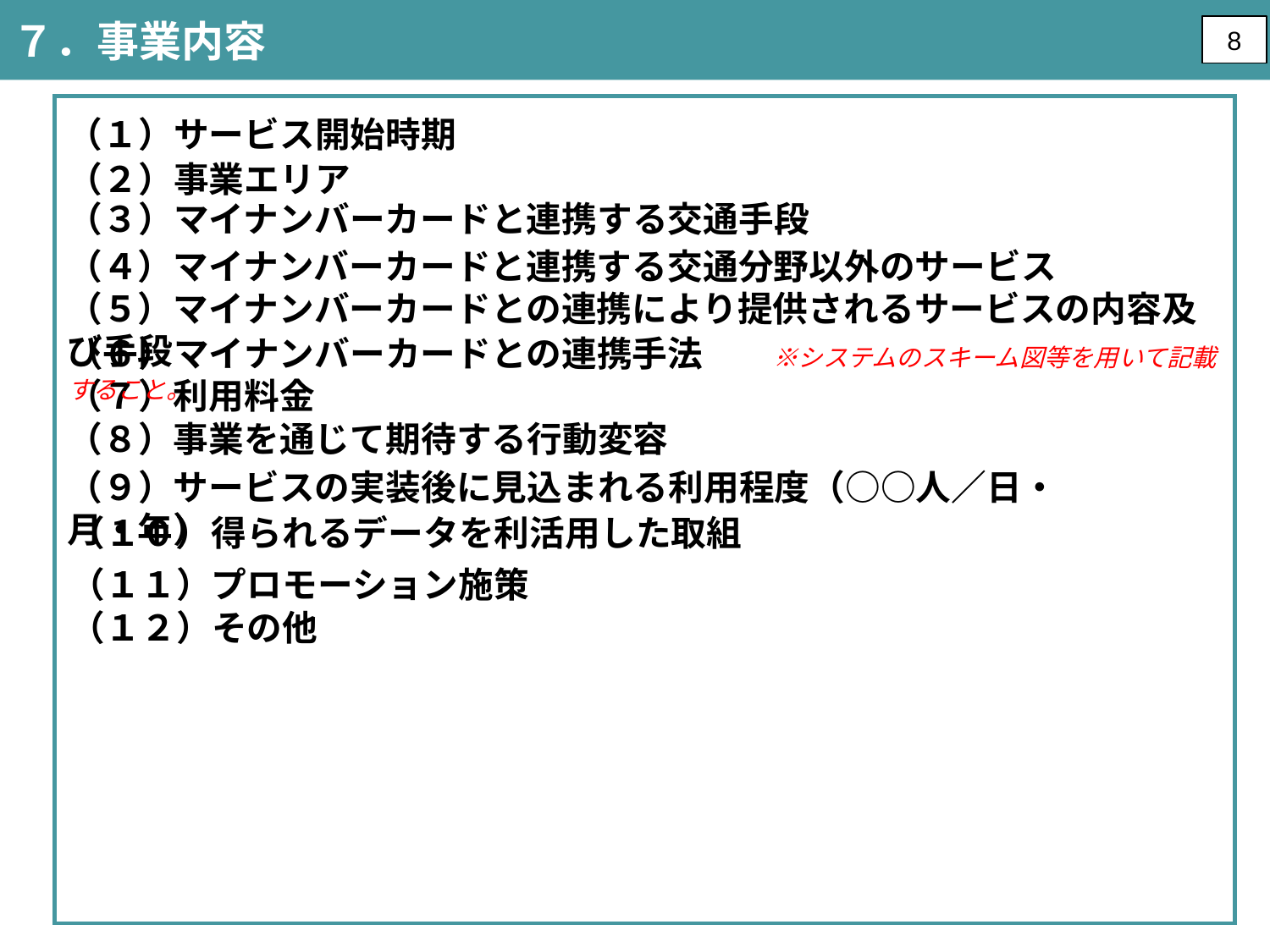

７．事業内容
8

（１）サービス開始時期
（２）事業エリア
（３）マイナンバーカードと連携する交通手段
（４）マイナンバーカードと連携する交通分野以外のサービス

（５）マイナンバーカードとの連携により提供されるサービスの内容及び手段
（６）マイナンバーカードとの連携手法　　※システムのスキーム図等を用いて記載すること。
（７）利用料金
（８）事業を通じて期待する行動変容
（９）サービスの実装後に見込まれる利用程度（○○人／日・月・年）
（１０）得られるデータを利活用した取組
（１１）プロモーション施策
（１２）その他